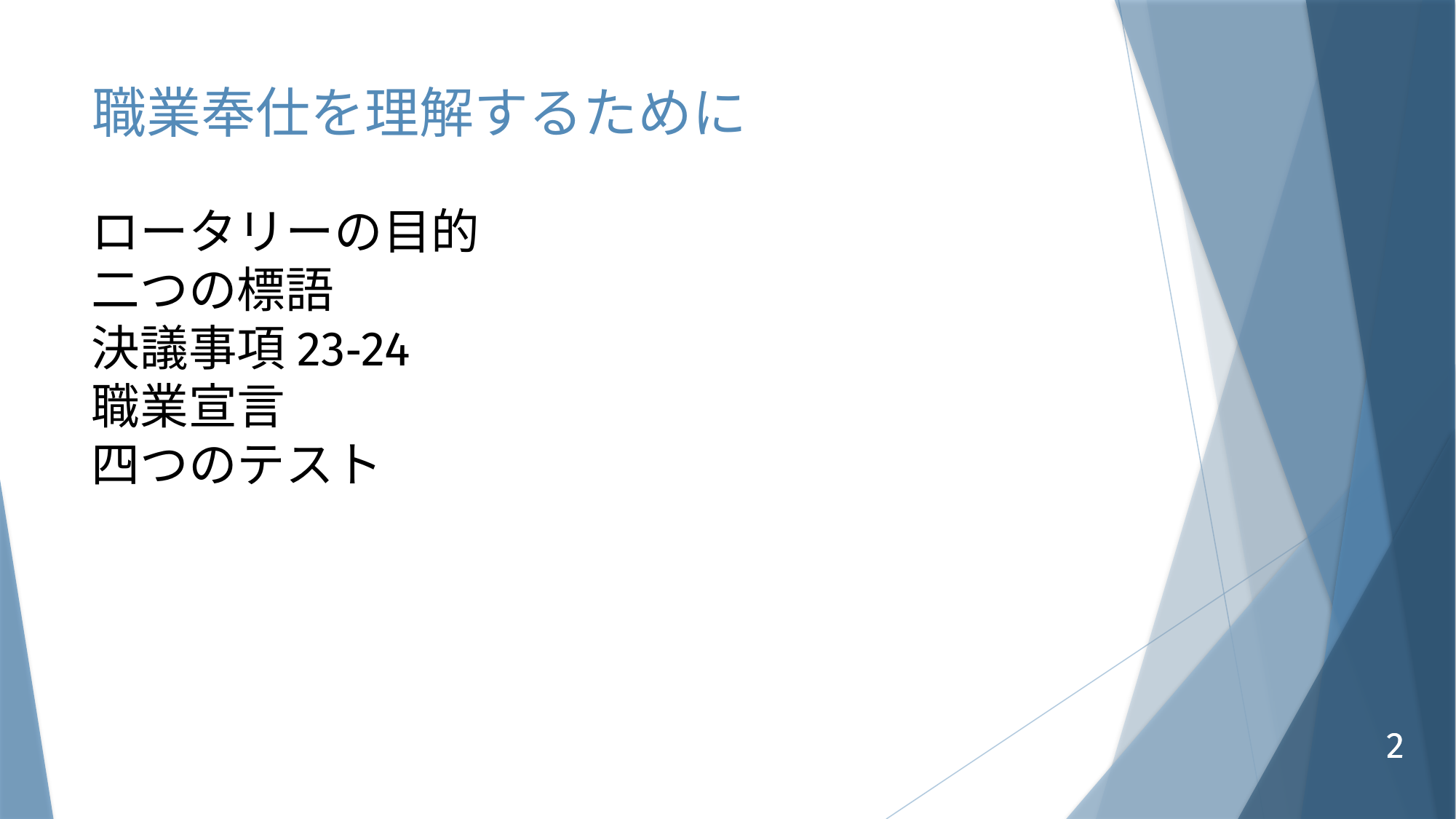

# 職業奉仕を理解するために
ロータリーの目的
二つの標語
決議事項23‐24
職業宣言
四つのテスト